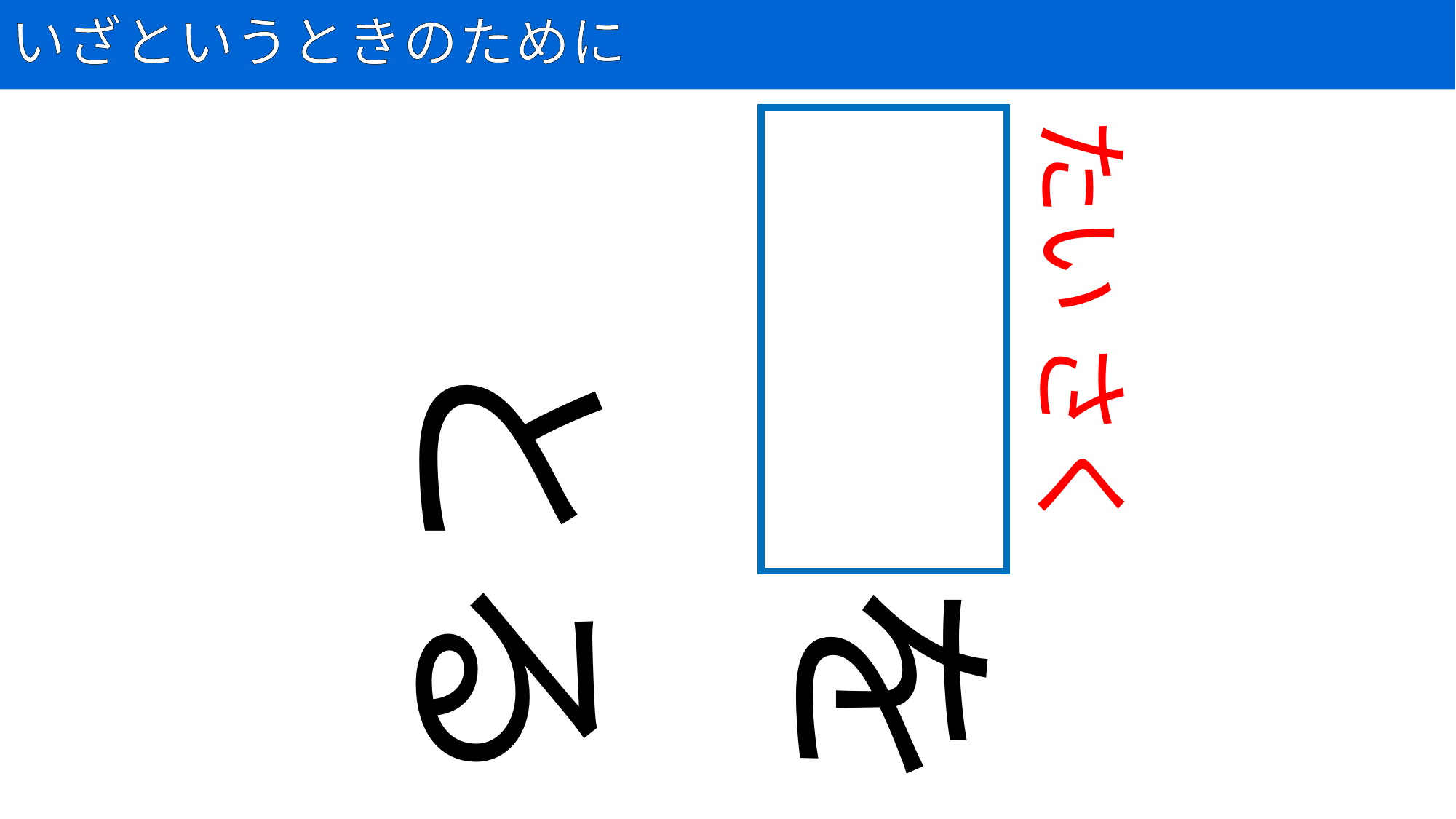

# いざというときのために
77
たい さく
対策を

とる